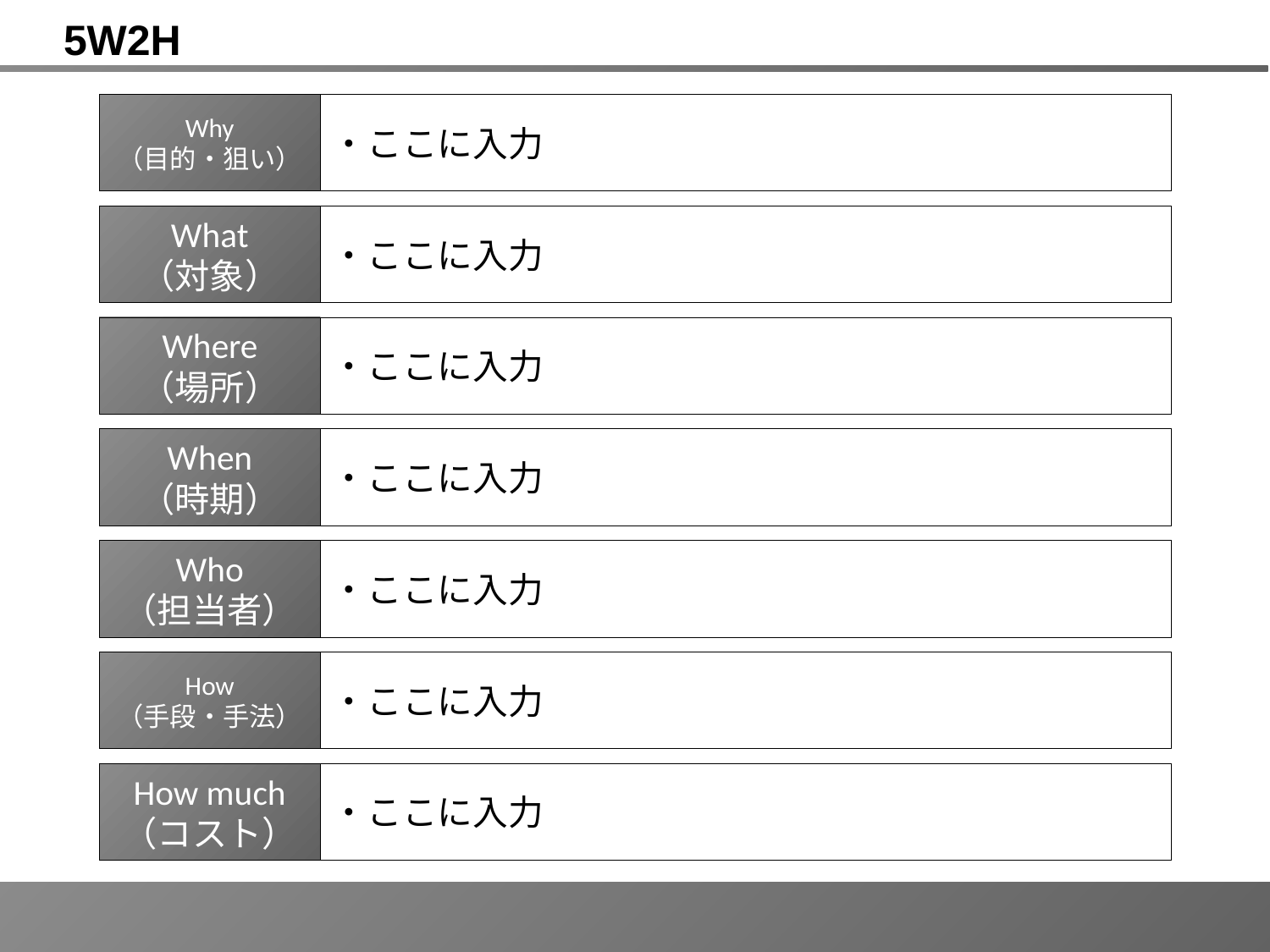

5W2H

Why
（目的・狙い）
・ここに入力
What
（対象）
・ここに入力
Where
（場所）
・ここに入力
When
（時期）
・ここに入力
Who
（担当者）
・ここに入力
How
（手段・手法）
・ここに入力
How much
（コスト）
・ここに入力